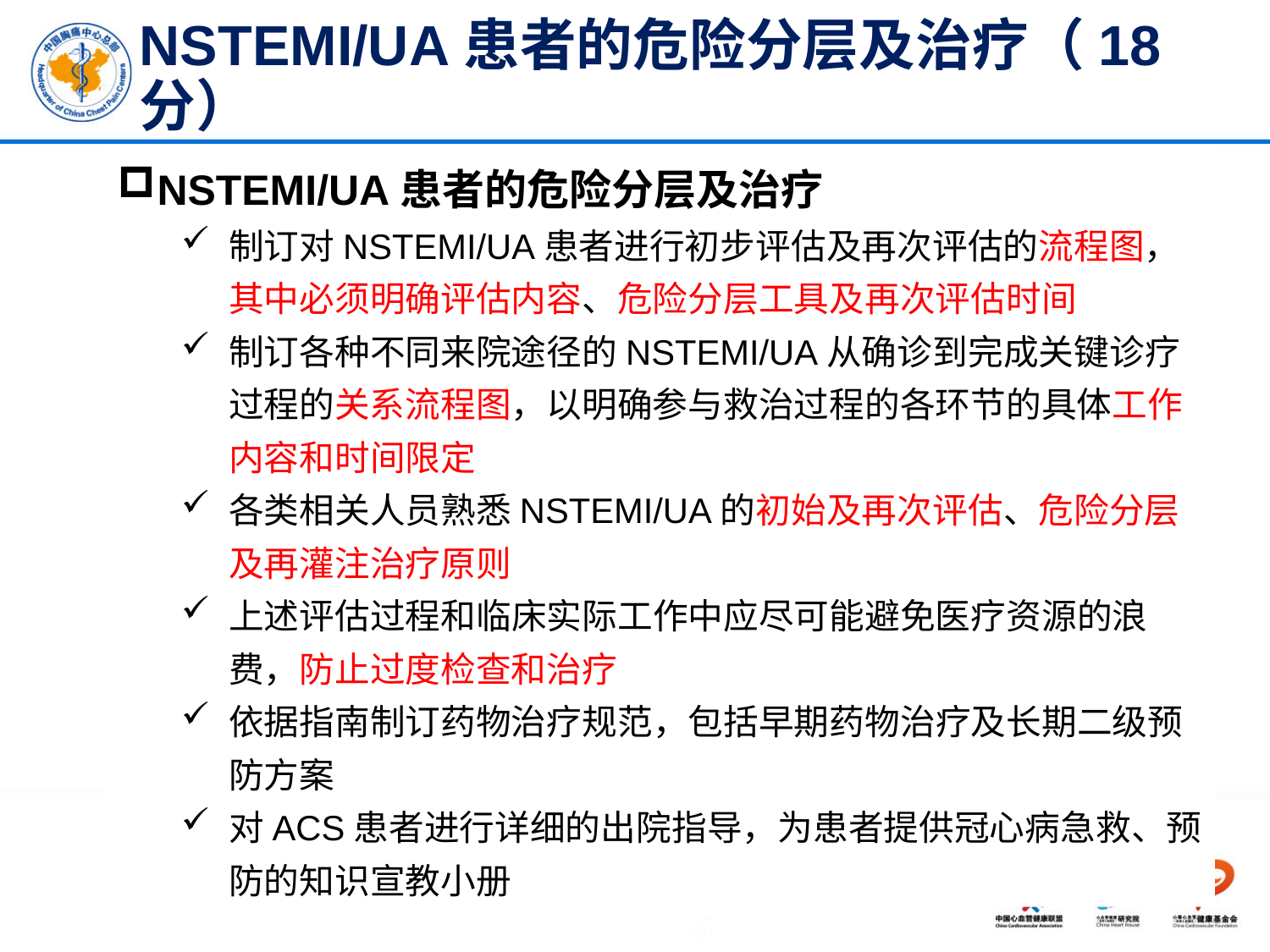

# NSTEMI/UA患者的危险分层及治疗（18分）
NSTEMI/UA患者的危险分层及治疗
制订对NSTEMI/UA患者进行初步评估及再次评估的流程图，其中必须明确评估内容、危险分层工具及再次评估时间
制订各种不同来院途径的NSTEMI/UA从确诊到完成关键诊疗过程的关系流程图，以明确参与救治过程的各环节的具体工作内容和时间限定
各类相关人员熟悉NSTEMI/UA的初始及再次评估、危险分层及再灌注治疗原则
上述评估过程和临床实际工作中应尽可能避免医疗资源的浪费，防止过度检查和治疗
依据指南制订药物治疗规范，包括早期药物治疗及长期二级预防方案
对ACS患者进行详细的出院指导，为患者提供冠心病急救、预防的知识宣教小册